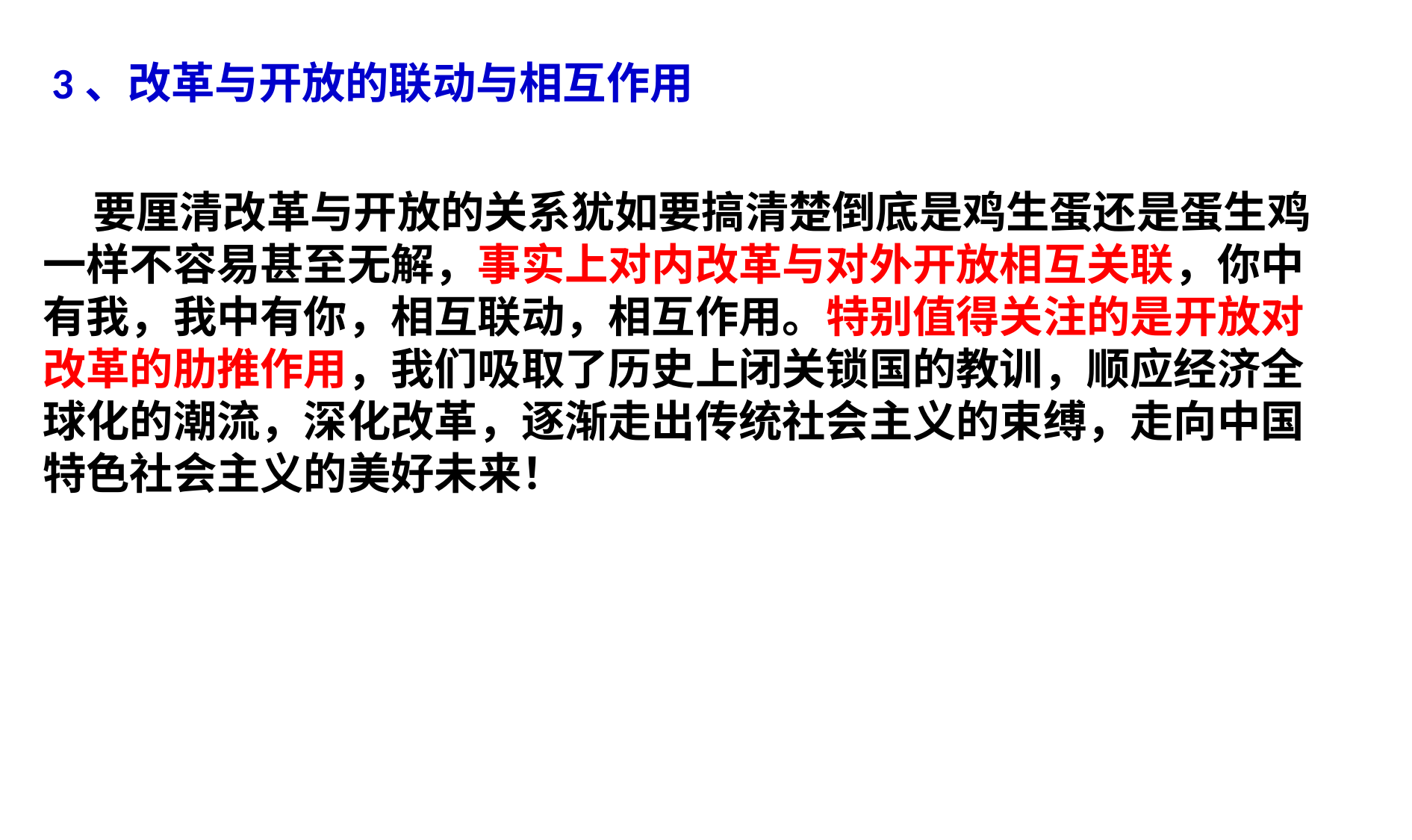

3、改革与开放的联动与相互作用
    要厘清改革与开放的关系犹如要搞清楚倒底是鸡生蛋还是蛋生鸡一样不容易甚至无解，事实上对内改革与对外开放相互关联，你中有我，我中有你，相互联动，相互作用。特别值得关注的是开放对改革的肋推作用，我们吸取了历史上闭关锁国的教训，顺应经济全球化的潮流，深化改革，逐渐走出传统社会主义的束缚，走向中国特色社会主义的美好未来！